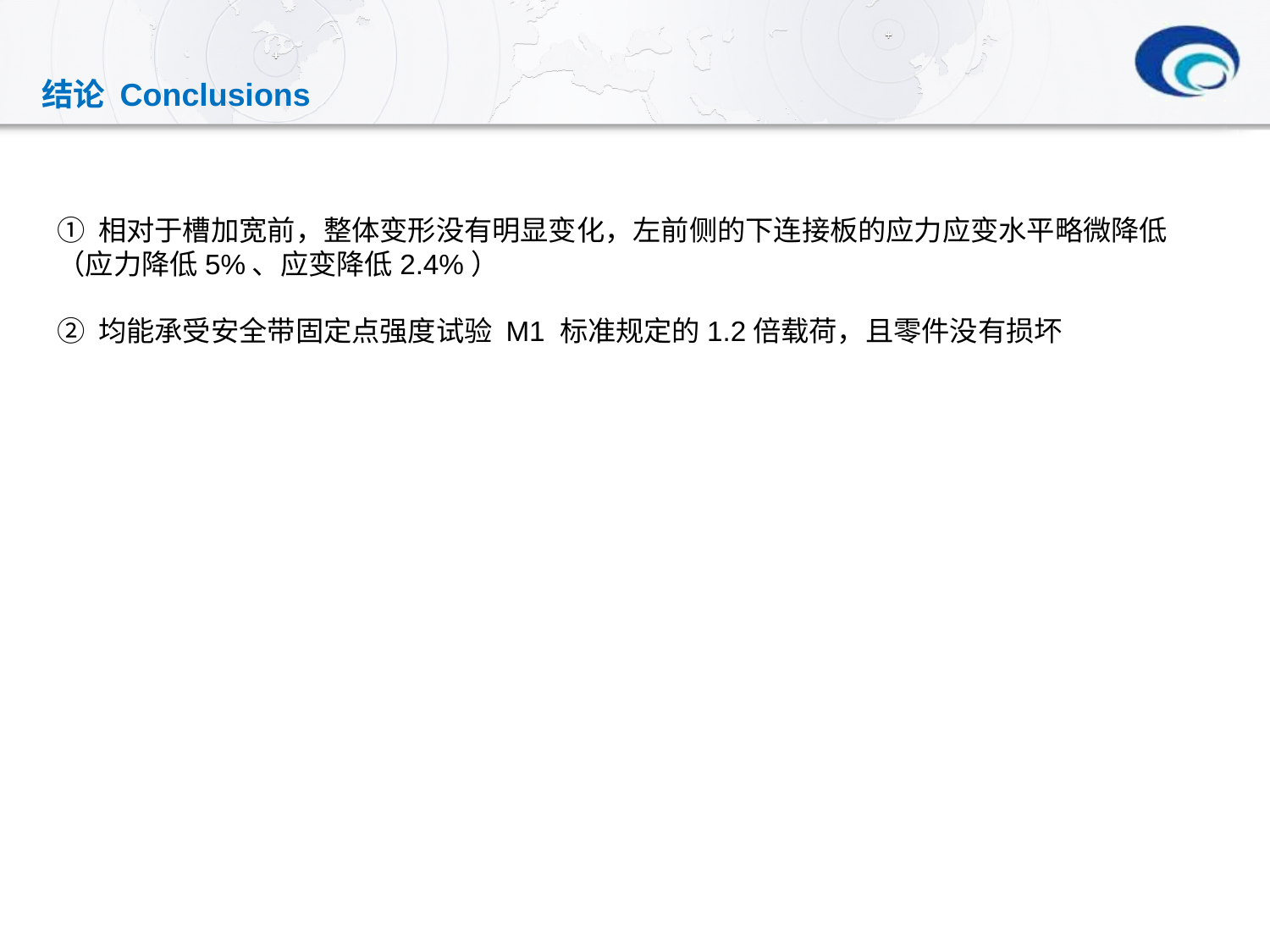

结论 Conclusions
① 相对于槽加宽前，整体变形没有明显变化，左前侧的下连接板的应力应变水平略微降低（应力降低5%、应变降低2.4%）

② 均能承受安全带固定点强度试验 M1 标准规定的1.2倍载荷，且零件没有损坏